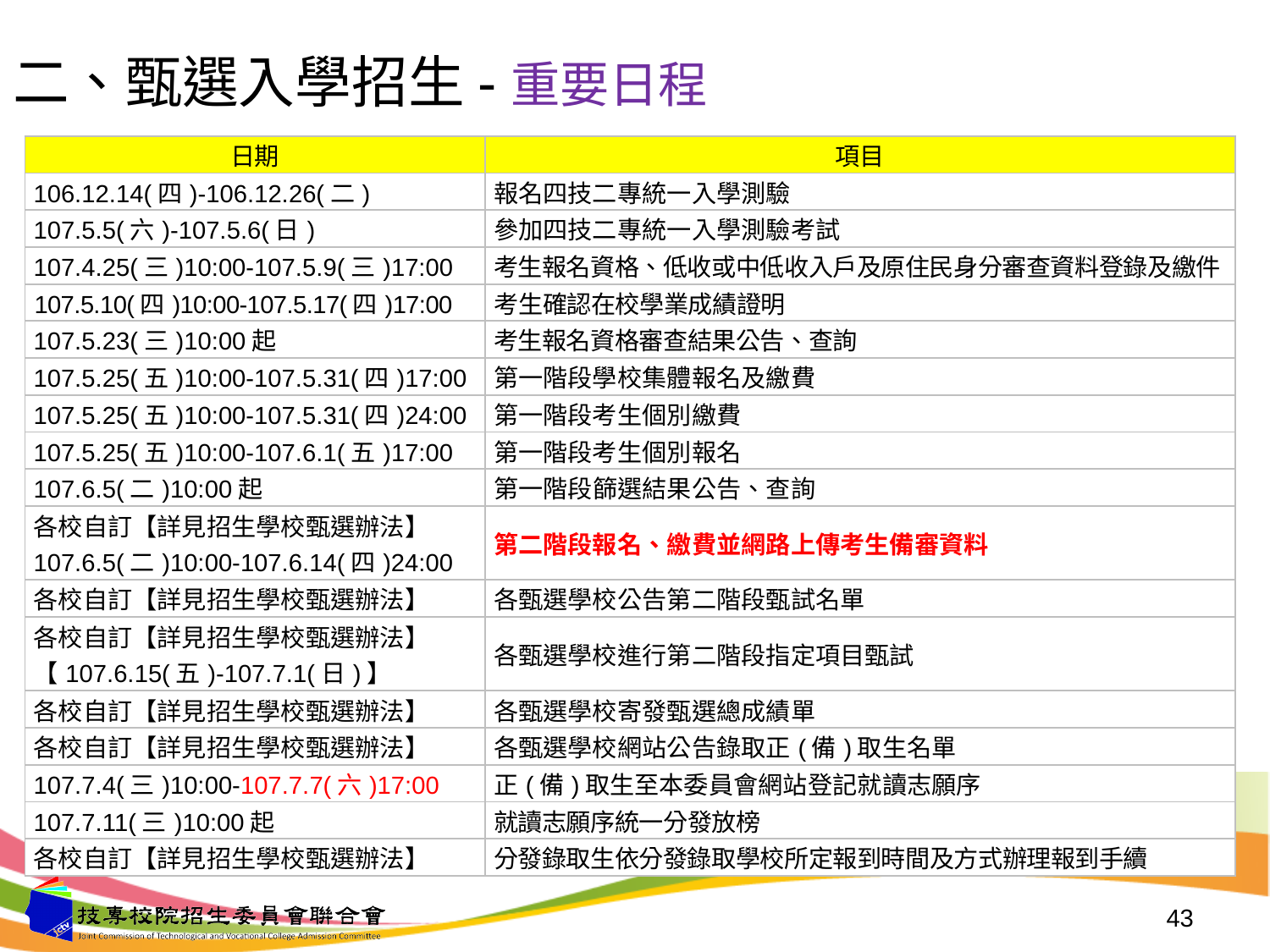

# 二、甄選入學招生-重要日程
| 日期 | 項目 |
| --- | --- |
| 106.12.14(四)-106.12.26(二) | 報名四技二專統一入學測驗 |
| 107.5.5(六)-107.5.6(日) | 參加四技二專統一入學測驗考試 |
| 107.4.25(三)10:00-107.5.9(三)17:00 | 考生報名資格、低收或中低收入戶及原住民身分審查資料登錄及繳件 |
| 107.5.10(四)10:00-107.5.17(四)17:00 | 考生確認在校學業成績證明 |
| 107.5.23(三)10:00起 | 考生報名資格審查結果公告、查詢 |
| 107.5.25(五)10:00-107.5.31(四)17:00 | 第一階段學校集體報名及繳費 |
| 107.5.25(五)10:00-107.5.31(四)24:00 | 第一階段考生個別繳費 |
| 107.5.25(五)10:00-107.6.1(五)17:00 | 第一階段考生個別報名 |
| 107.6.5(二)10:00起 | 第一階段篩選結果公告、查詢 |
| 各校自訂【詳見招生學校甄選辦法】 107.6.5(二)10:00-107.6.14(四)24:00 | 第二階段報名、繳費並網路上傳考生備審資料 |
| 各校自訂【詳見招生學校甄選辦法】 | 各甄選學校公告第二階段甄試名單 |
| 各校自訂【詳見招生學校甄選辦法】 【107.6.15(五)-107.7.1(日)】 | 各甄選學校進行第二階段指定項目甄試 |
| 各校自訂【詳見招生學校甄選辦法】 | 各甄選學校寄發甄選總成績單 |
| 各校自訂【詳見招生學校甄選辦法】 | 各甄選學校網站公告錄取正(備)取生名單 |
| 107.7.4(三)10:00-107.7.7(六)17:00 | 正(備)取生至本委員會網站登記就讀志願序 |
| 107.7.11(三)10:00起 | 就讀志願序統一分發放榜 |
| 各校自訂【詳見招生學校甄選辦法】 | 分發錄取生依分發錄取學校所定報到時間及方式辦理報到手續 |
43